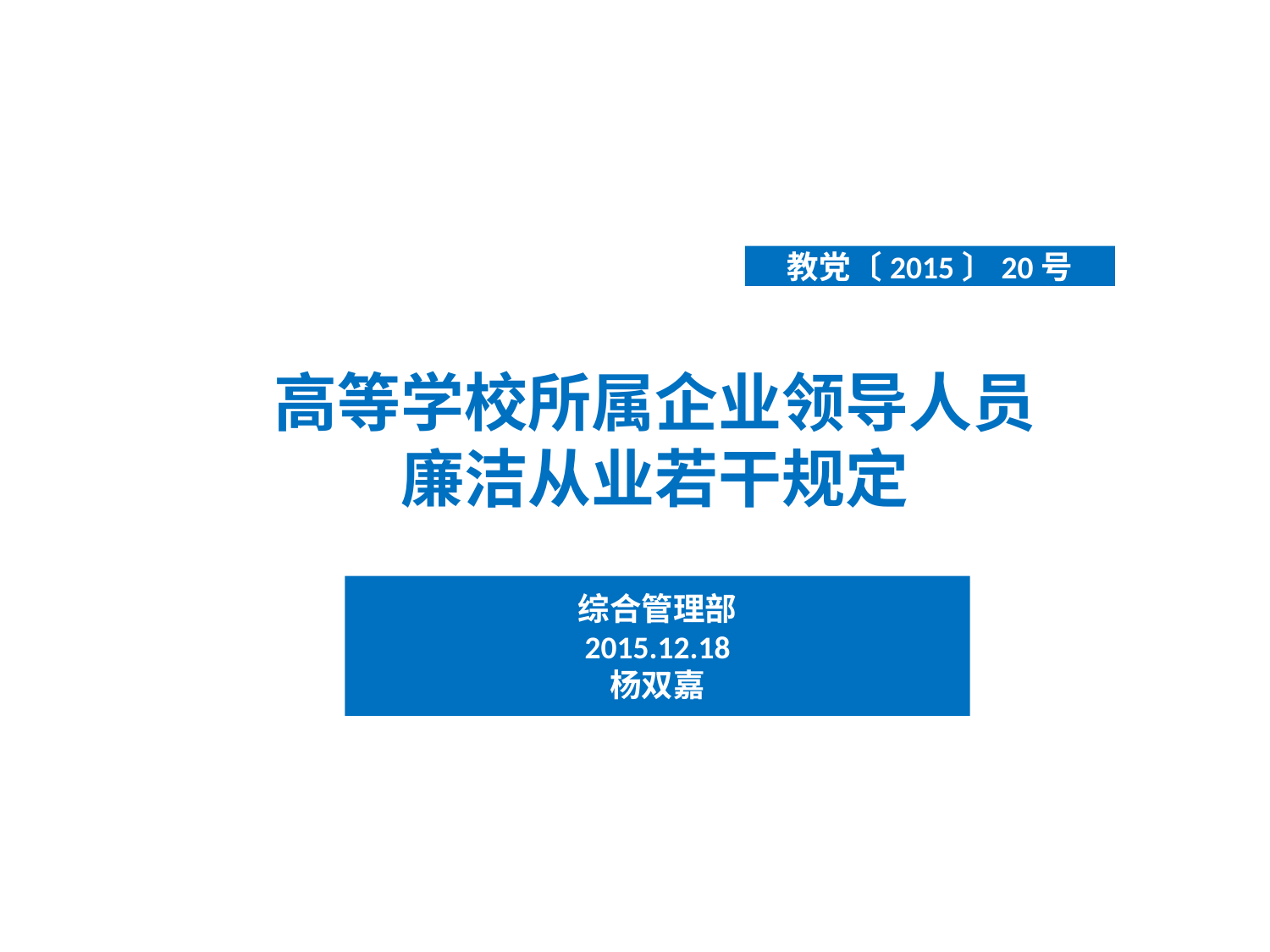

教党〔2015〕20号
点击添加文本
高等学校所属企业领导人员
廉洁从业若干规定
点击添加文本
综合管理部
2015.12.18
杨双嘉
点击添加文本
点击添加文本